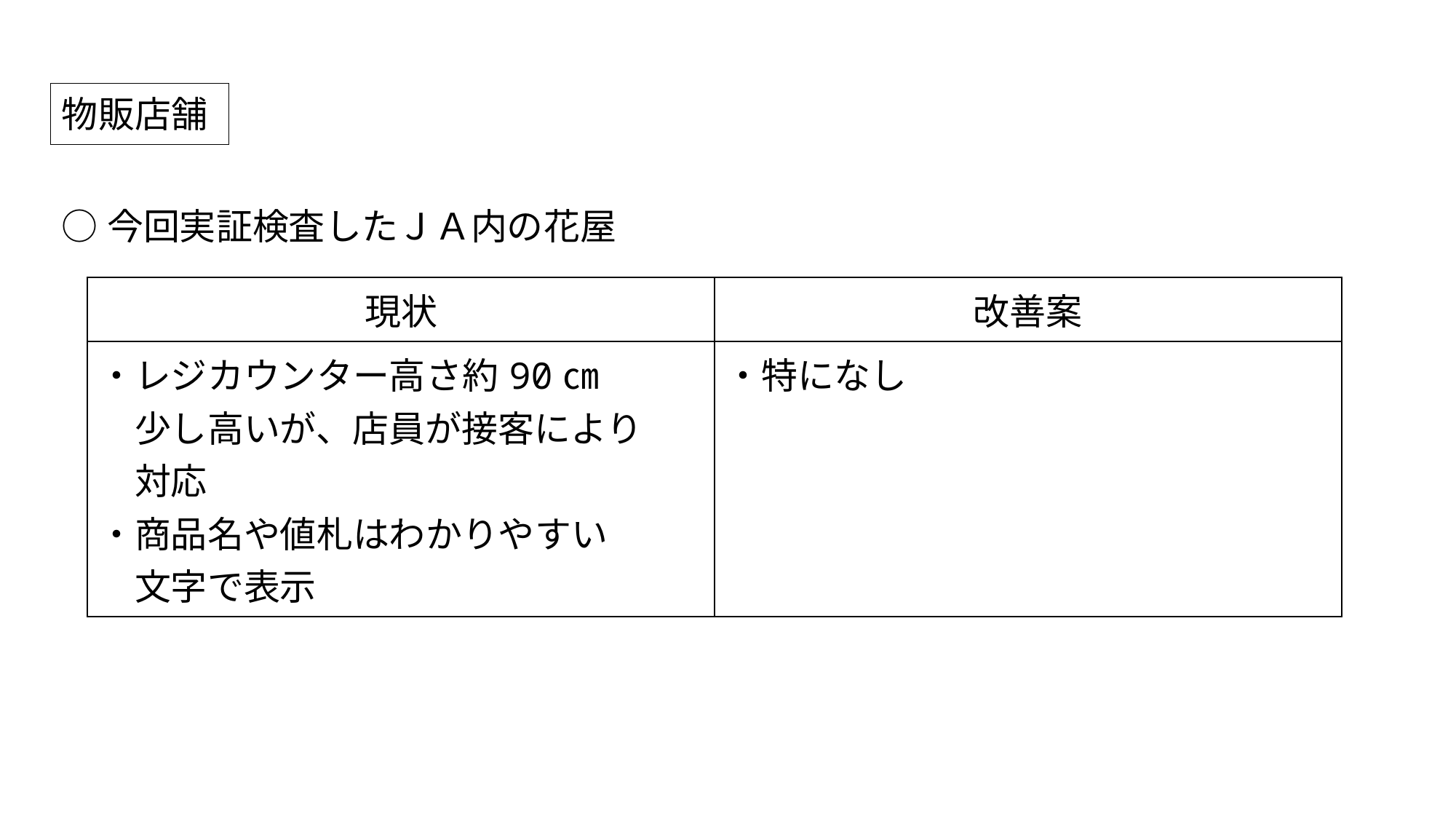

物販店舗
○今回実証検査したＪＡ内の花屋
| 現状 | 改善案 |
| --- | --- |
| ・レジカウンター高さ約90㎝ 　少し高いが、店員が接客により 　対応 ・商品名や値札はわかりやすい 　文字で表示 | ・特になし |